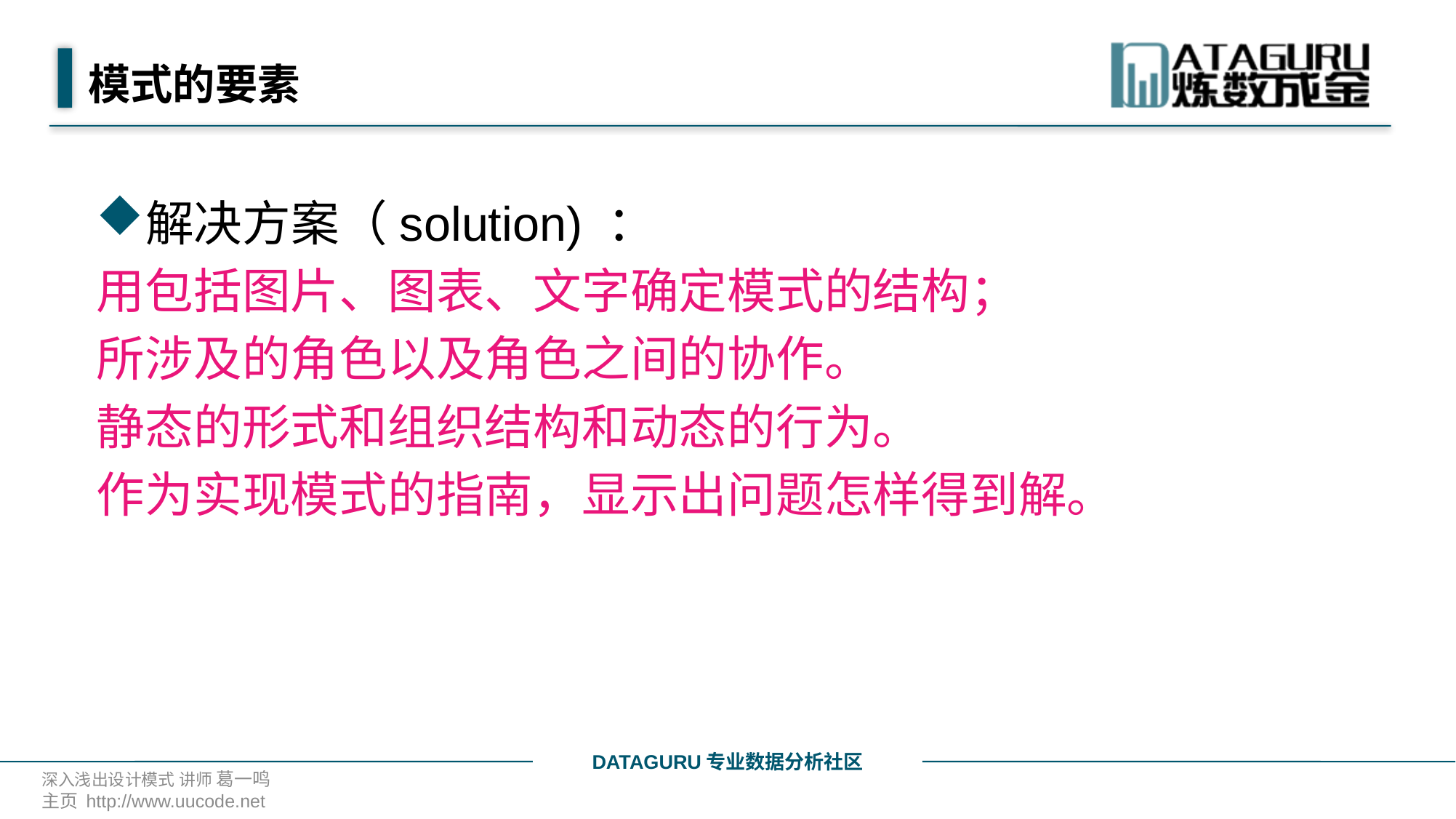

# 模式的要素
解决方案（solution) ：
用包括图片、图表、文字确定模式的结构；
所涉及的角色以及角色之间的协作。
静态的形式和组织结构和动态的行为。
作为实现模式的指南，显示出问题怎样得到解。